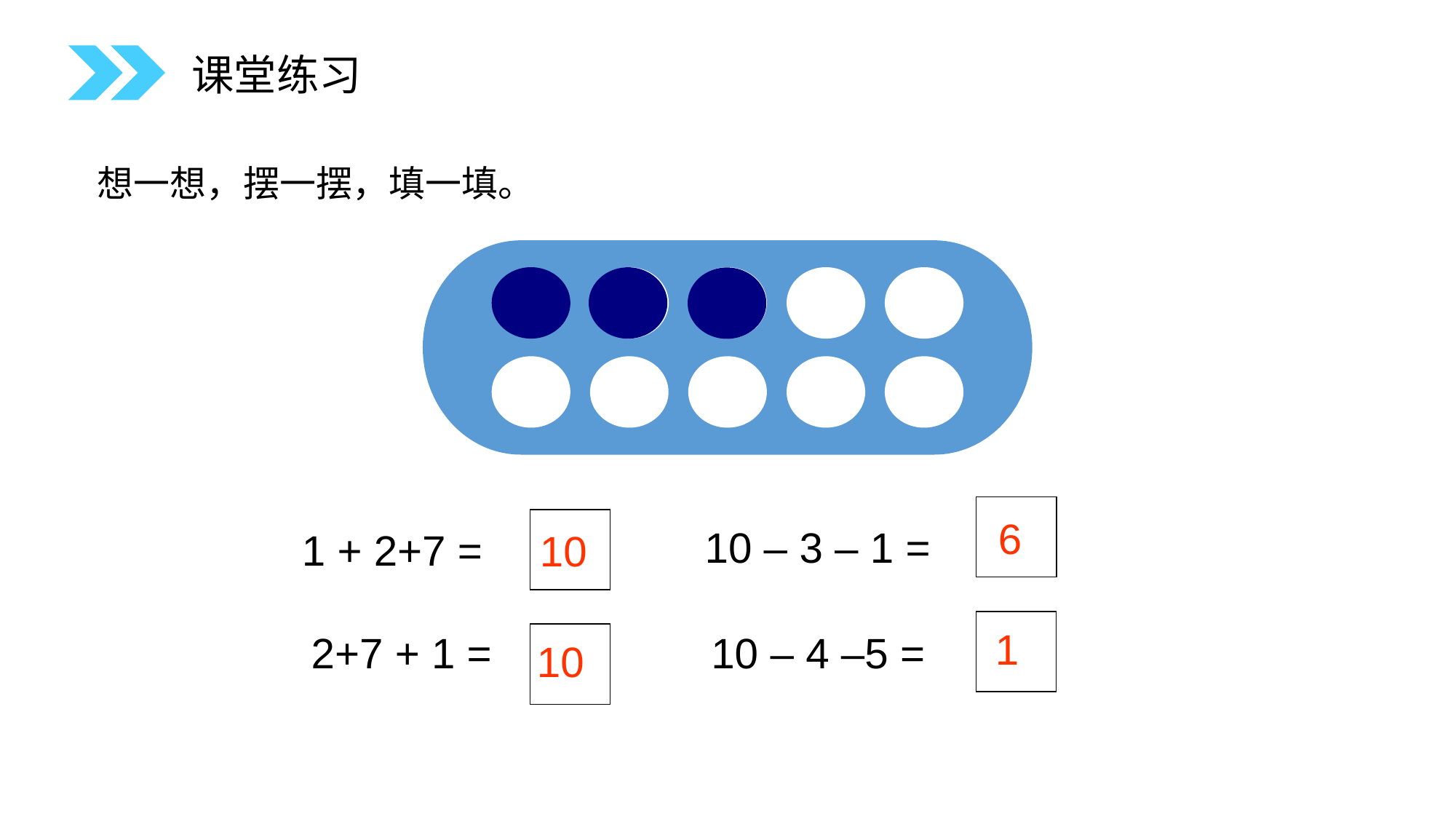

课堂练习
想一想，摆一摆，填一填。

6

10 – 3 – 1 =
1 + 2+7 =
10

1
2+7 + 1 =
10 – 4 –5 =

10